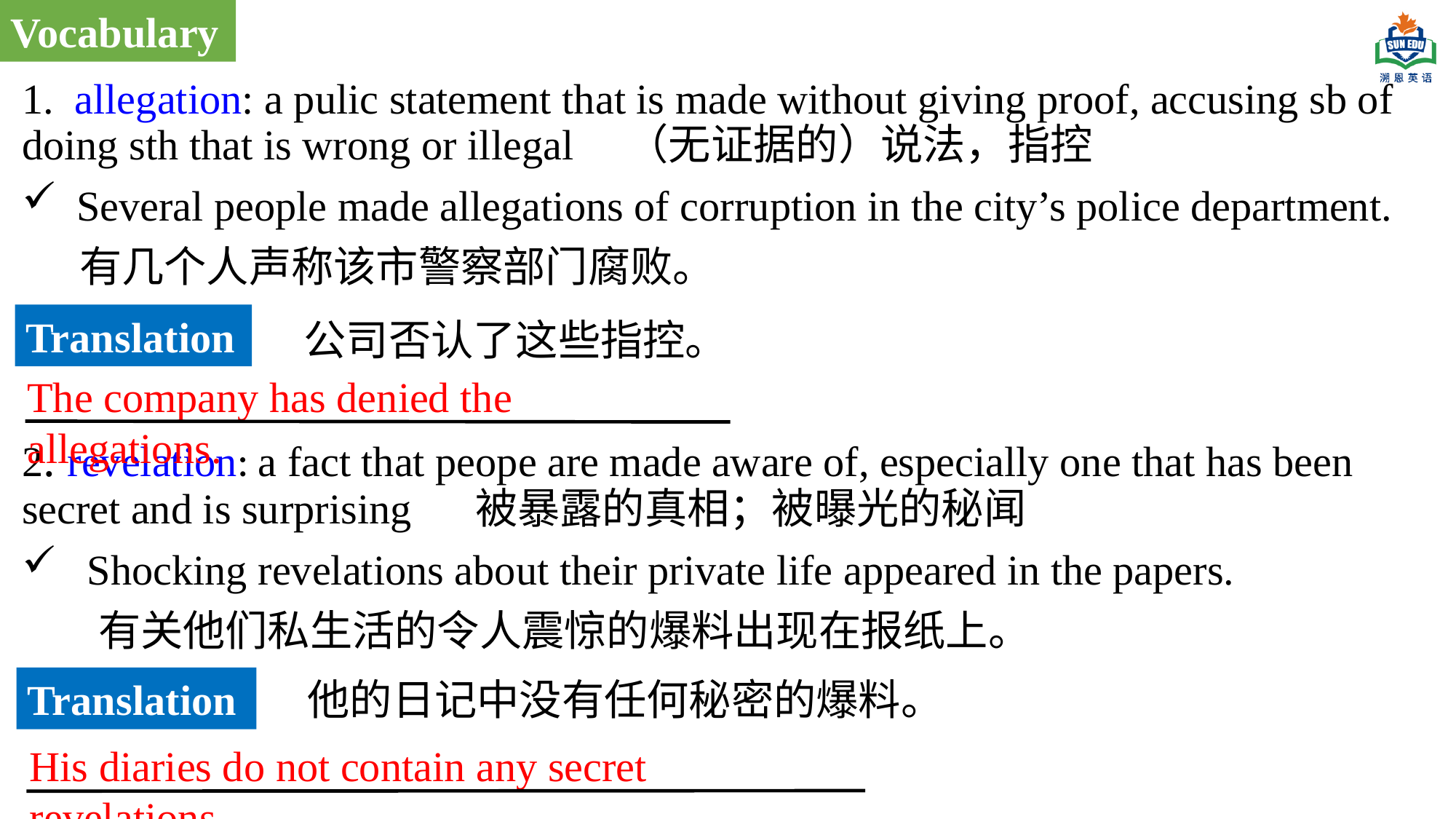

Vocabulary
1.  allegation: a pulic statement that is made without giving proof, accusing sb of doing sth that is wrong or illegal    （无证据的）说法，指控
Several people made allegations of corruption in the city’s police department.
     有几个人声称该市警察部门腐败。

2. revelation: a fact that peope are made aware of, especially one that has been secret and is surprising     被暴露的真相；被曝光的秘闻
 Shocking revelations about their private life appeared in the papers.
       有关他们私生活的令人震惊的爆料出现在报纸上。
Translation
公司否认了这些指控。
The company has denied the allegations.
Translation
他的日记中没有任何秘密的爆料。
His diaries do not contain any secret revelations.